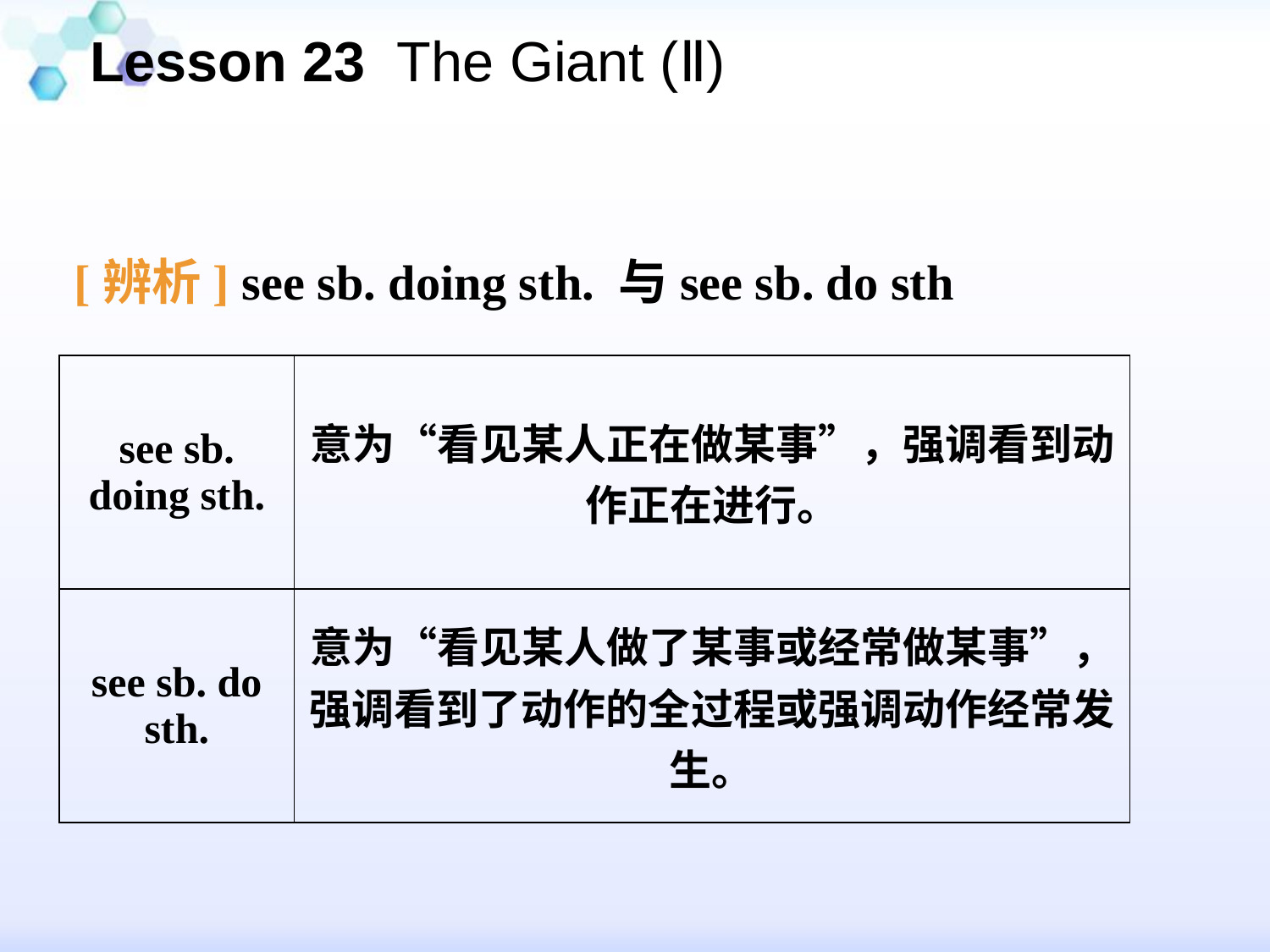

Lesson 23  The Giant (Ⅱ)
#
 [辨析] see sb. doing sth. 与see sb. do sth
| see sb. doing sth. | 意为“看见某人正在做某事”，强调看到动作正在进行。 |
| --- | --- |
| see sb. do sth. | 意为“看见某人做了某事或经常做某事”，强调看到了动作的全过程或强调动作经常发生。 |